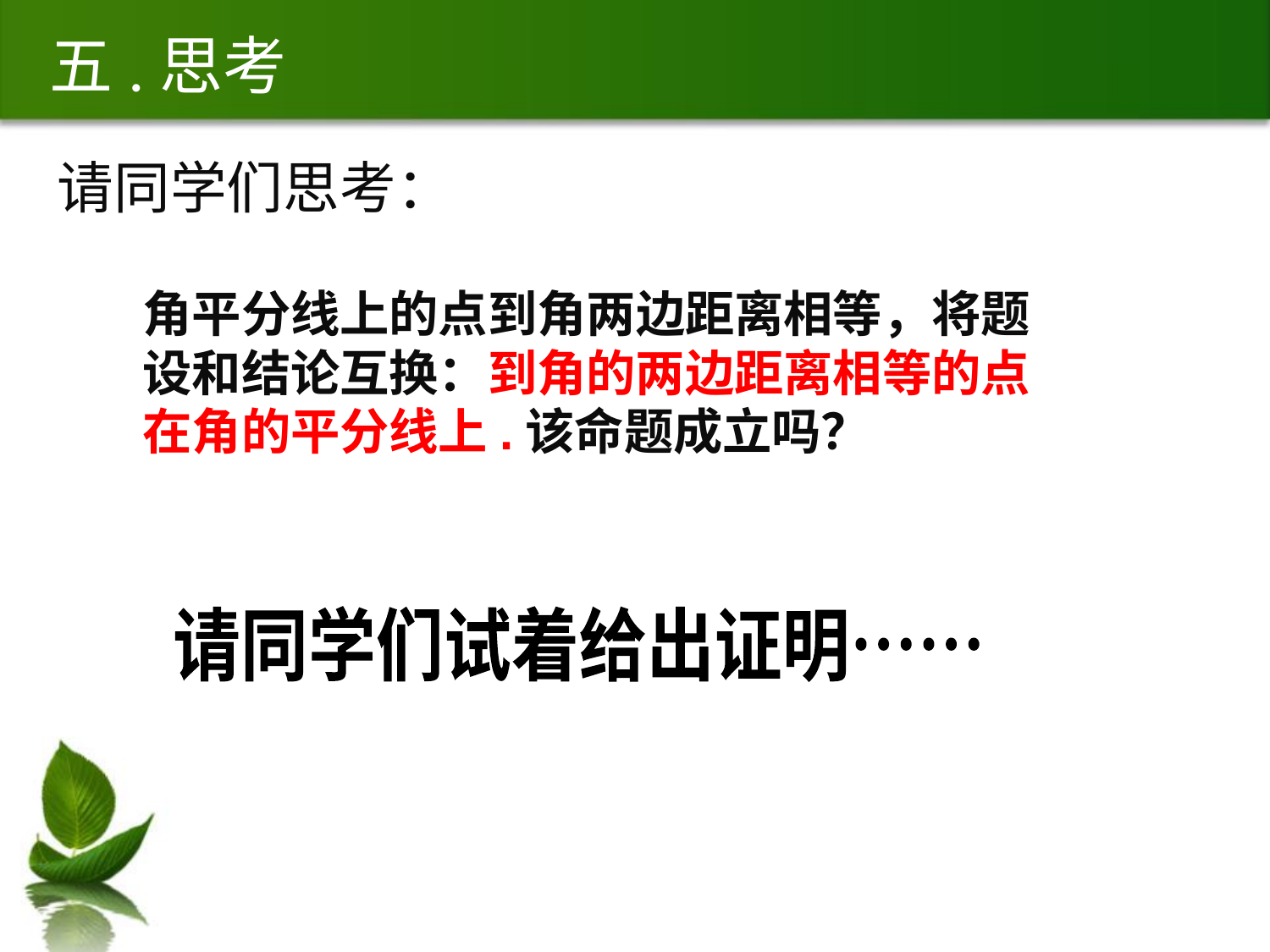

# 五.思考
请同学们思考：
角平分线上的点到角两边距离相等，将题设和结论互换：到角的两边距离相等的点在角的平分线上.该命题成立吗？
请同学们试着给出证明……